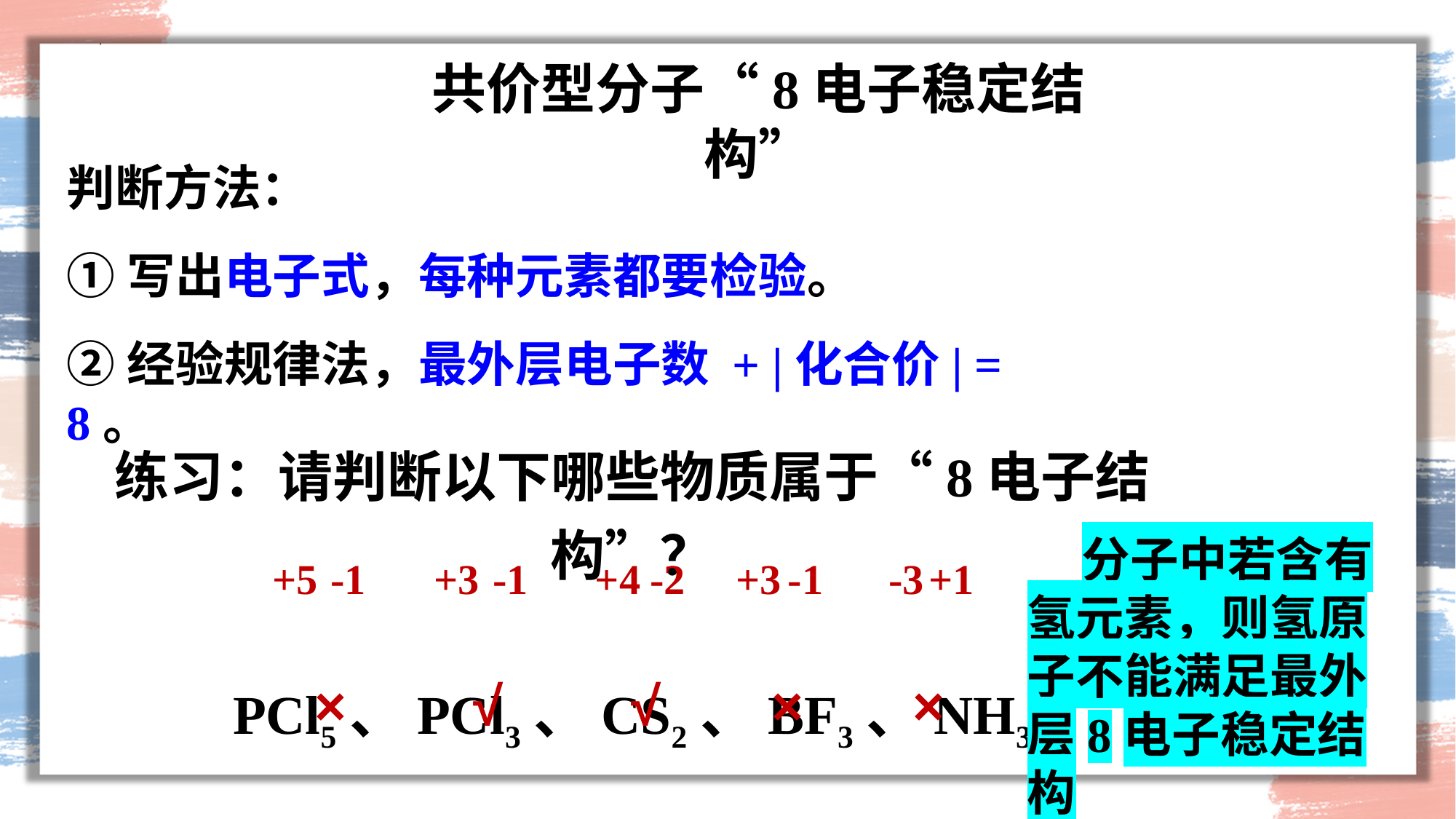

共价型分子“8电子稳定结构”
判断方法：
①写出电子式，每种元素都要检验。
②经验规律法，最外层电子数 + |化合价| = 8。
练习：请判断以下哪些物质属于“8电子结构”？

PCl5、PCl3、CS2、BF3、NH3
分子中若含有氢元素，则氢原子不能满足最外层8电子稳定结构
+5
-1
+3
-1
+4
-2
+3
-1
-3
+1
×
√
√
×
×